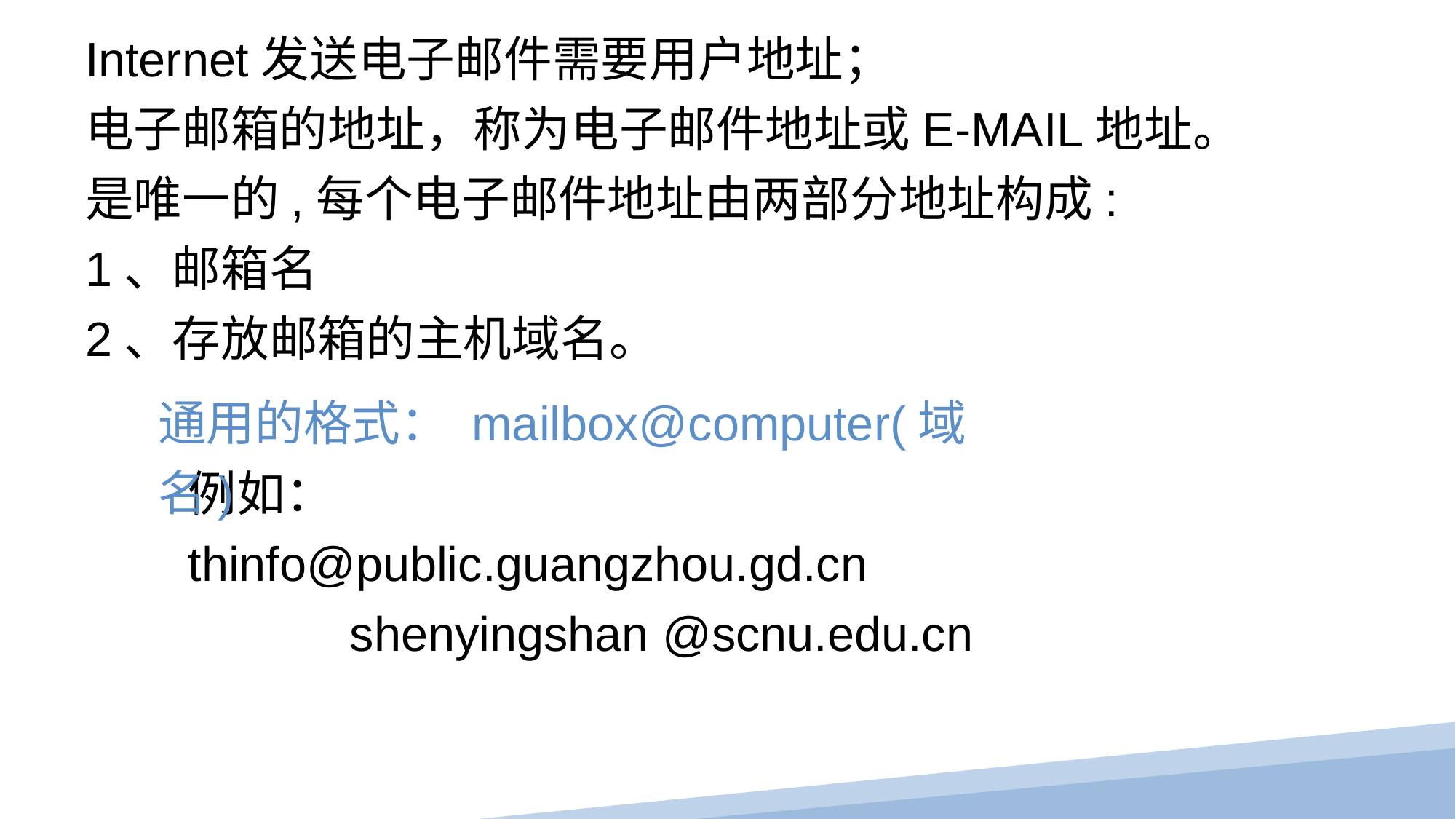

Internet发送电子邮件需要用户地址；
电子邮箱的地址，称为电子邮件地址或E-MAIL地址。是唯一的,每个电子邮件地址由两部分地址构成:
1、邮箱名
2、存放邮箱的主机域名。
通用的格式： mailbox@computer(域名)
例如： thinfo@public.guangzhou.gd.cn
            shenyingshan @scnu.edu.cn